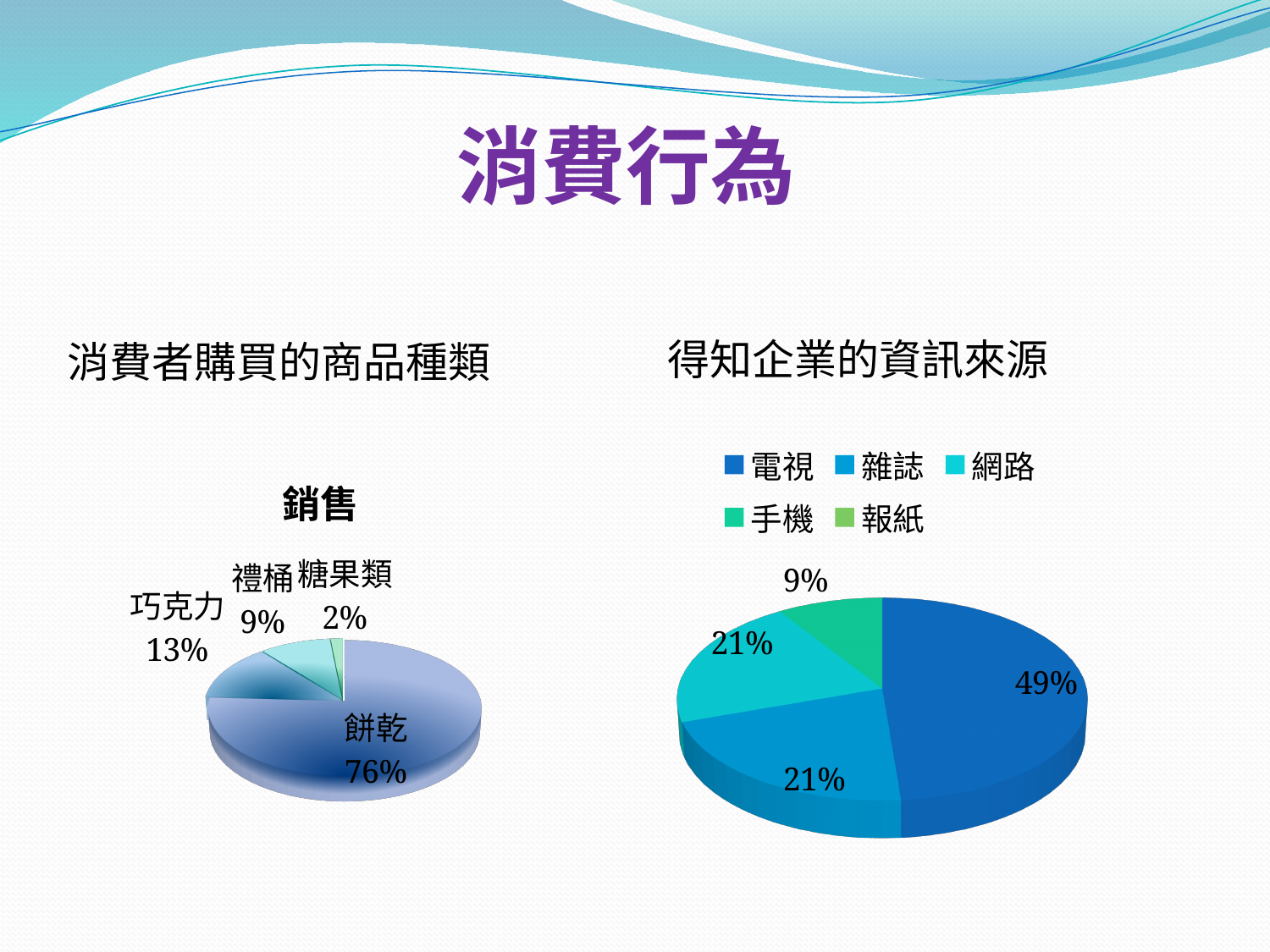

# 消費行為
得知企業的資訊來源
消費者購買的商品種類

[unsupported chart]

[unsupported chart]